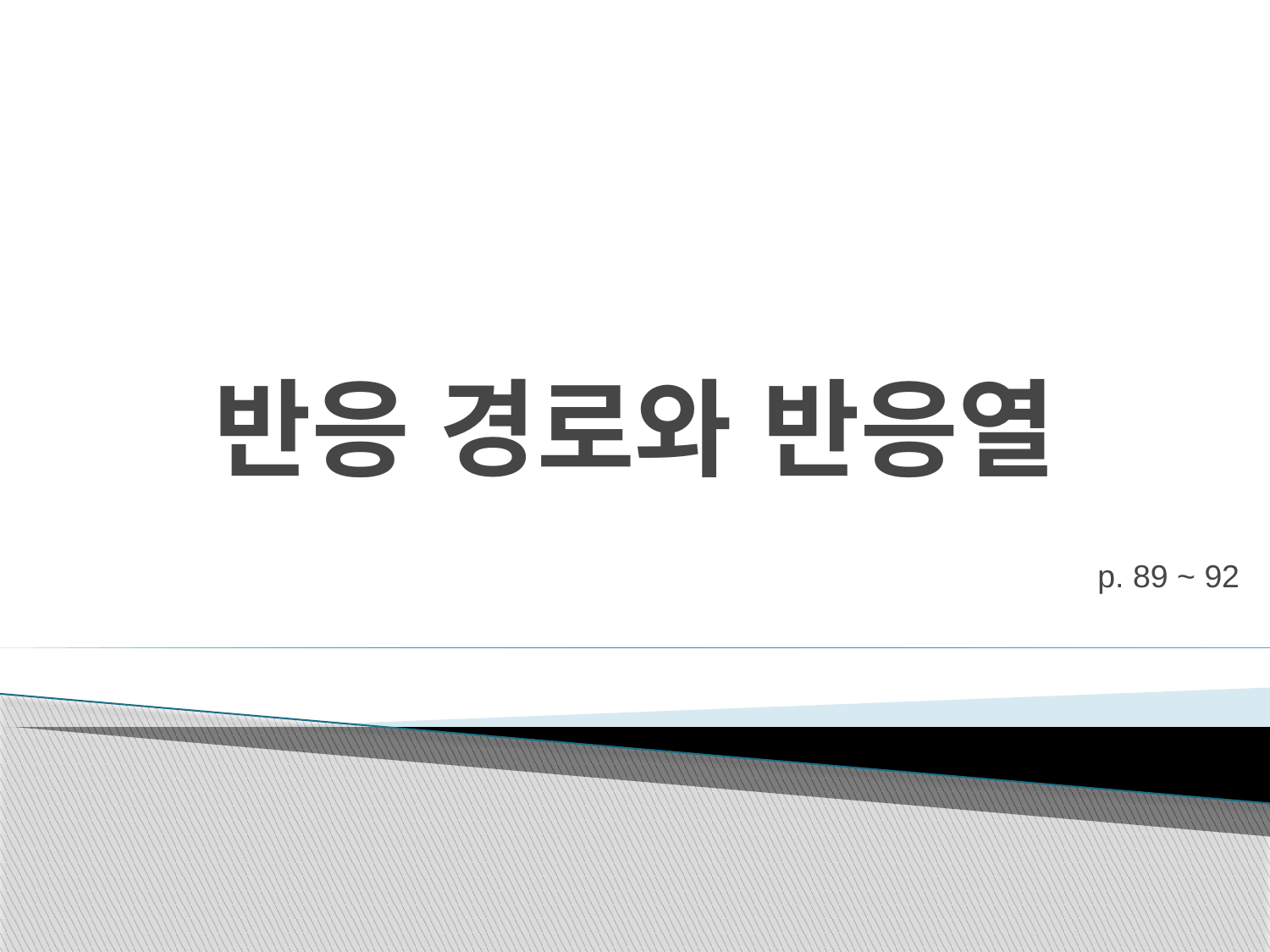

# 반응 경로와 반응열
p. 89 ~ 92